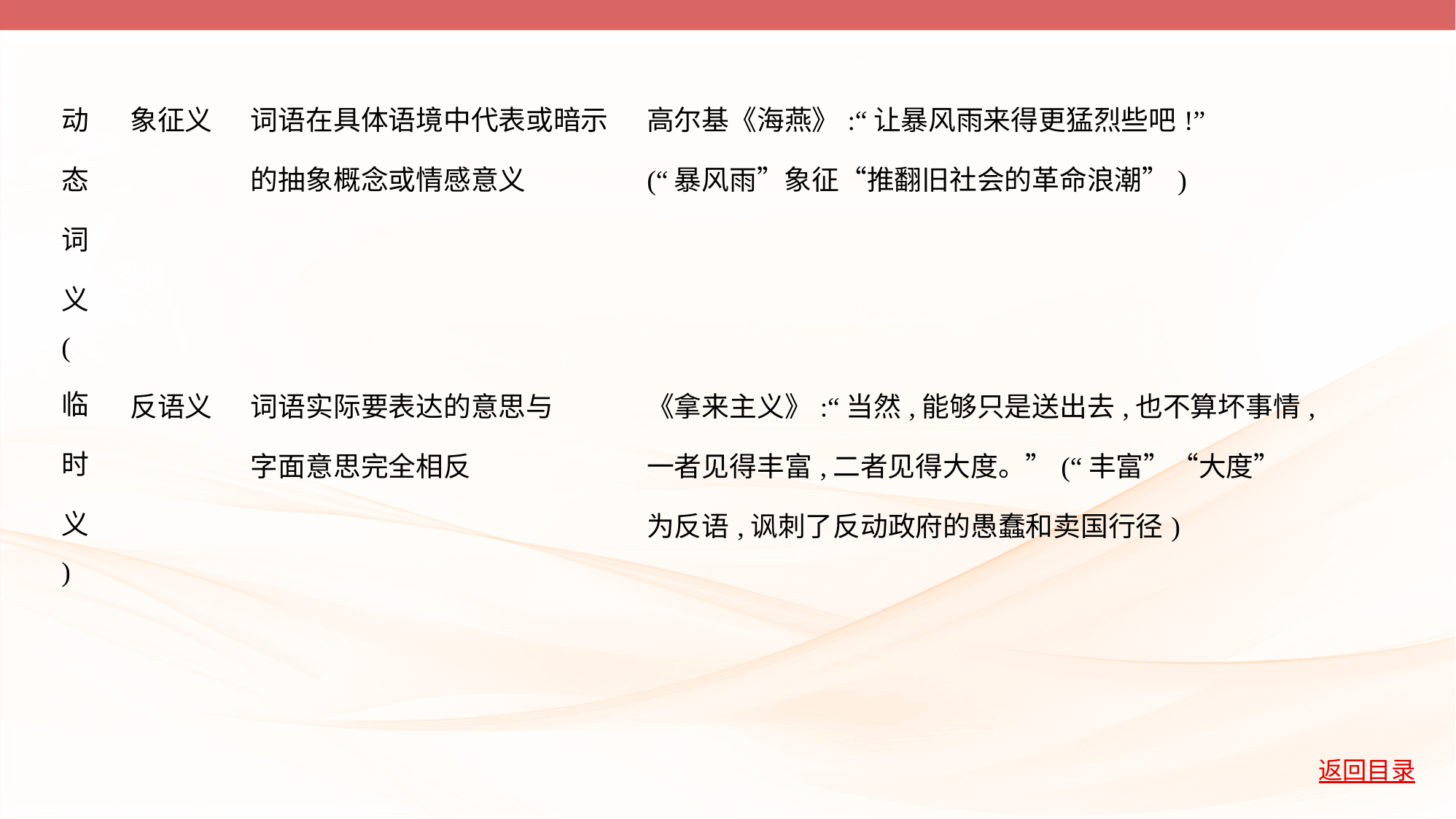

| 动 态 词 义 ( 临 时 义 ) | 象征义 | 词语在具体语境中代表或暗示的抽象概念或情感意义 | 高尔基《海燕》:“让暴风雨来得更猛烈些吧!” (“暴风雨”象征“推翻旧社会的革命浪潮”) |
| --- | --- | --- | --- |
|  | 反语义 | 词语实际要表达的意思与 字面意思完全相反 | 《拿来主义》:“当然,能够只是送出去,也不算坏事情, 一者见得丰富,二者见得大度。”(“丰富”“大度” 为反语,讽刺了反动政府的愚蠢和卖国行径) |